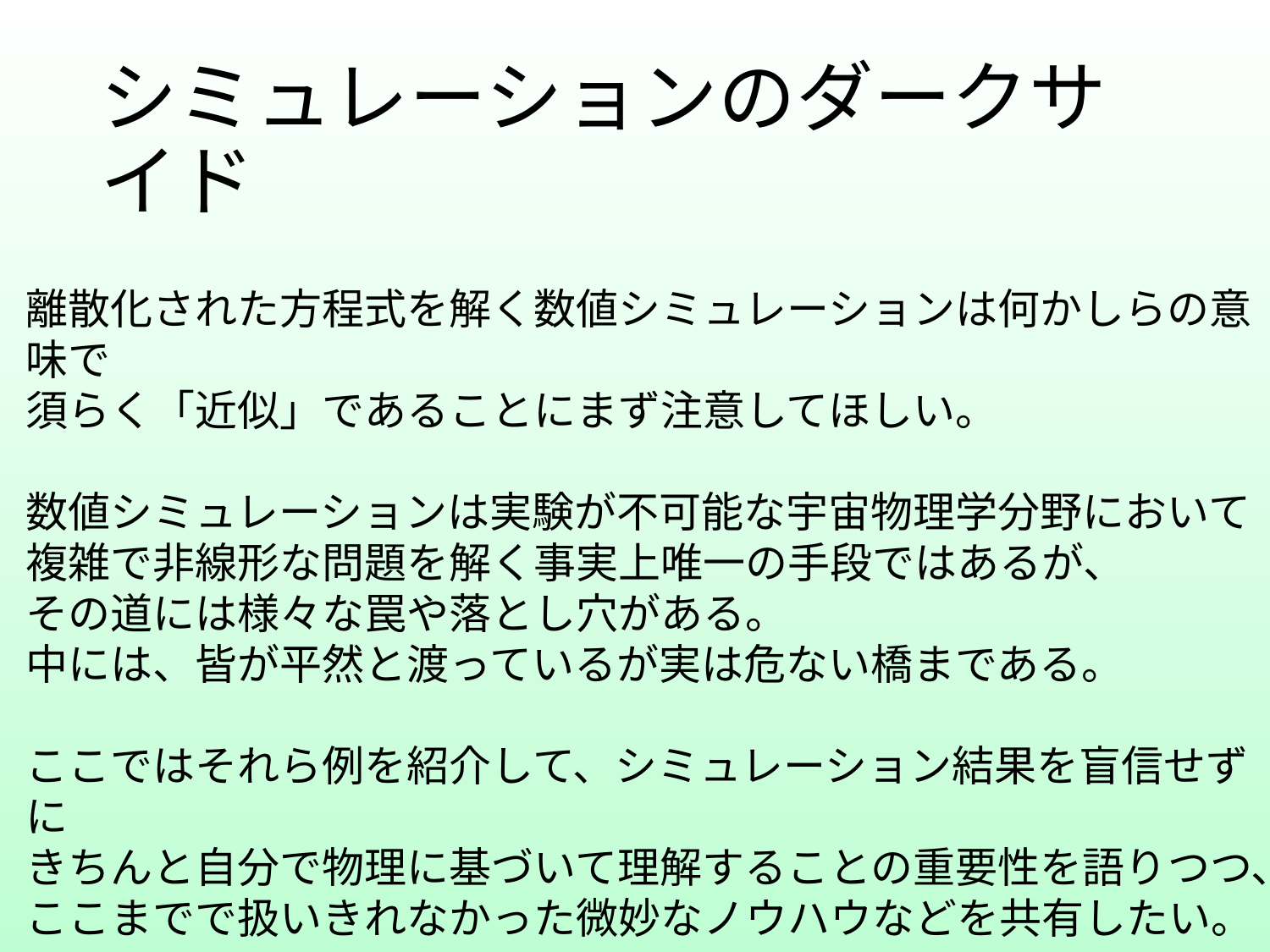

# シミュレーションのダークサイド
離散化された方程式を解く数値シミュレーションは何かしらの意味で
須らく「近似」であることにまず注意してほしい。

数値シミュレーションは実験が不可能な宇宙物理学分野において
複雑で非線形な問題を解く事実上唯一の手段ではあるが、
その道には様々な罠や落とし穴がある。
中には、皆が平然と渡っているが実は危ない橋まである。

ここではそれら例を紹介して、シミュレーション結果を盲信せずに
きちんと自分で物理に基づいて理解することの重要性を語りつつ、
ここまでで扱いきれなかった微妙なノウハウなどを共有したい。